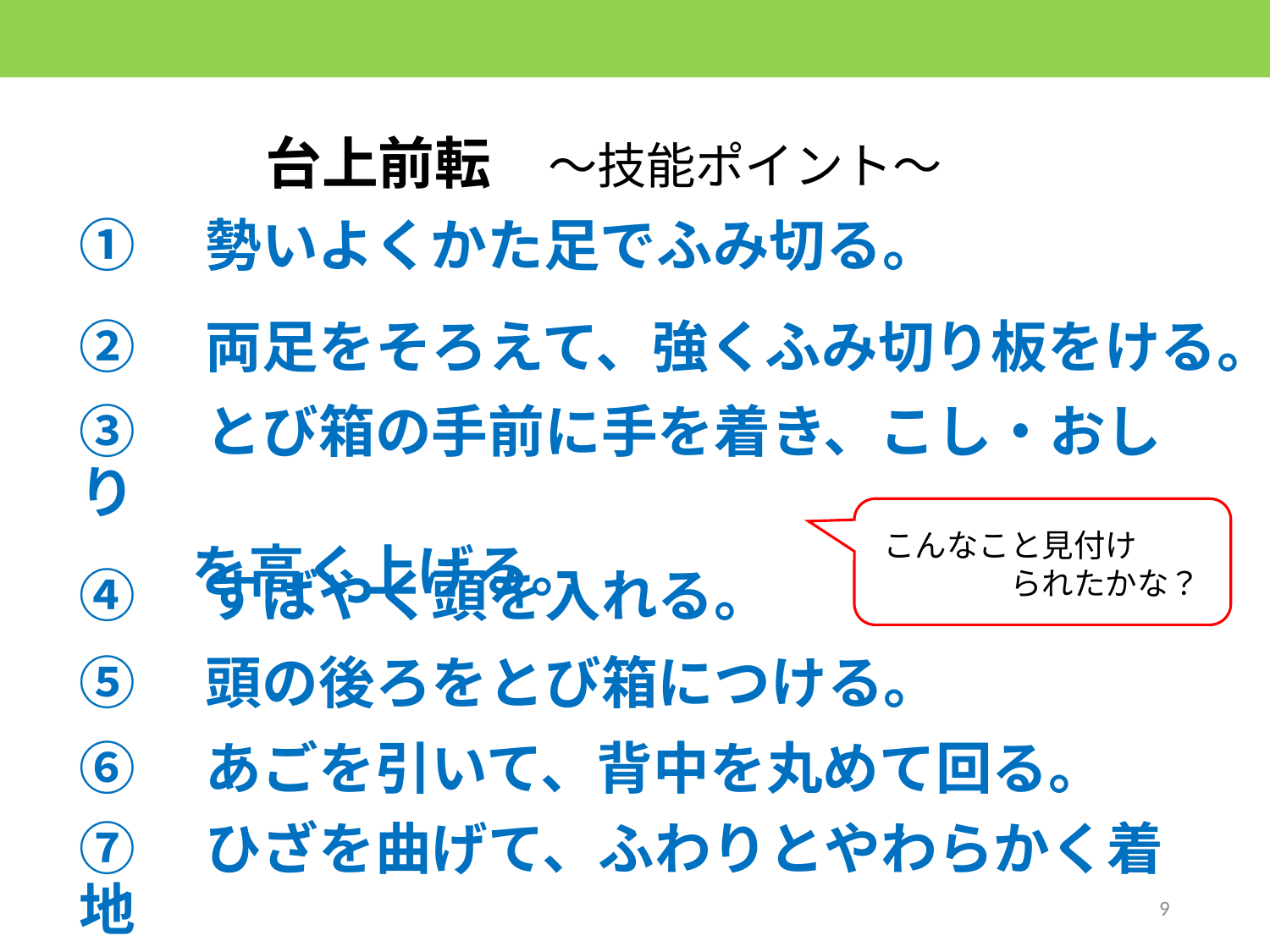

台上前転　～技能ポイント～
①　勢いよくかた足でふみ切る。

②　両足をそろえて、強くふみ切り板をける。

③　とび箱の手前に手を着き、こし・おしり
　　を高く上げる。

こんなこと見付け
　　　　られたかな？
④　すばやく頭を入れる。

⑤　頭の後ろをとび箱につける。

⑥　あごを引いて、背中を丸めて回る。

⑦　ひざを曲げて、ふわりとやわらかく着地
　　する。
9